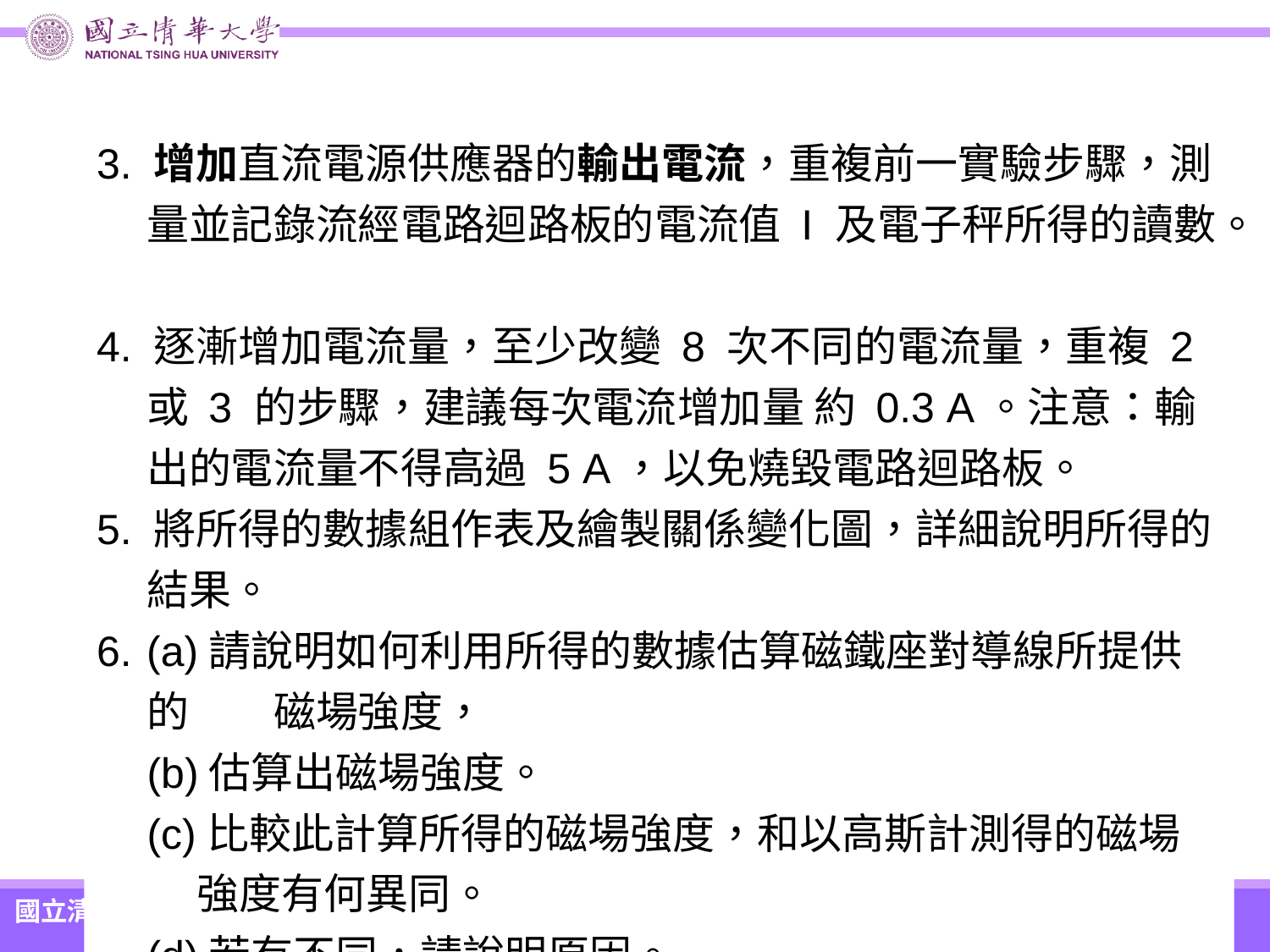

#
3. 增加直流電源供應器的輸出電流，重複前一實驗步驟，測量並記錄流經電路迴路板的電流值 I 及電子秤所得的讀數。
4. 逐漸增加電流量，至少改變 8 次不同的電流量，重複 2 或 3 的步驟，建議每次電流增加量 約 0.3 A。注意：輸出的電流量不得高過 5 A，以免燒毀電路迴路板。
5. 將所得的數據組作表及繪製關係變化圖，詳細說明所得的結果。
6. 	(a)請說明如何利用所得的數據估算磁鐵座對導線所提供的	磁場強度，
(b)估算出磁場強度。
(c)比較此計算所得的磁場強度，和以高斯計測得的磁場強度有何異同。
(d)若有不同，請說明原因。